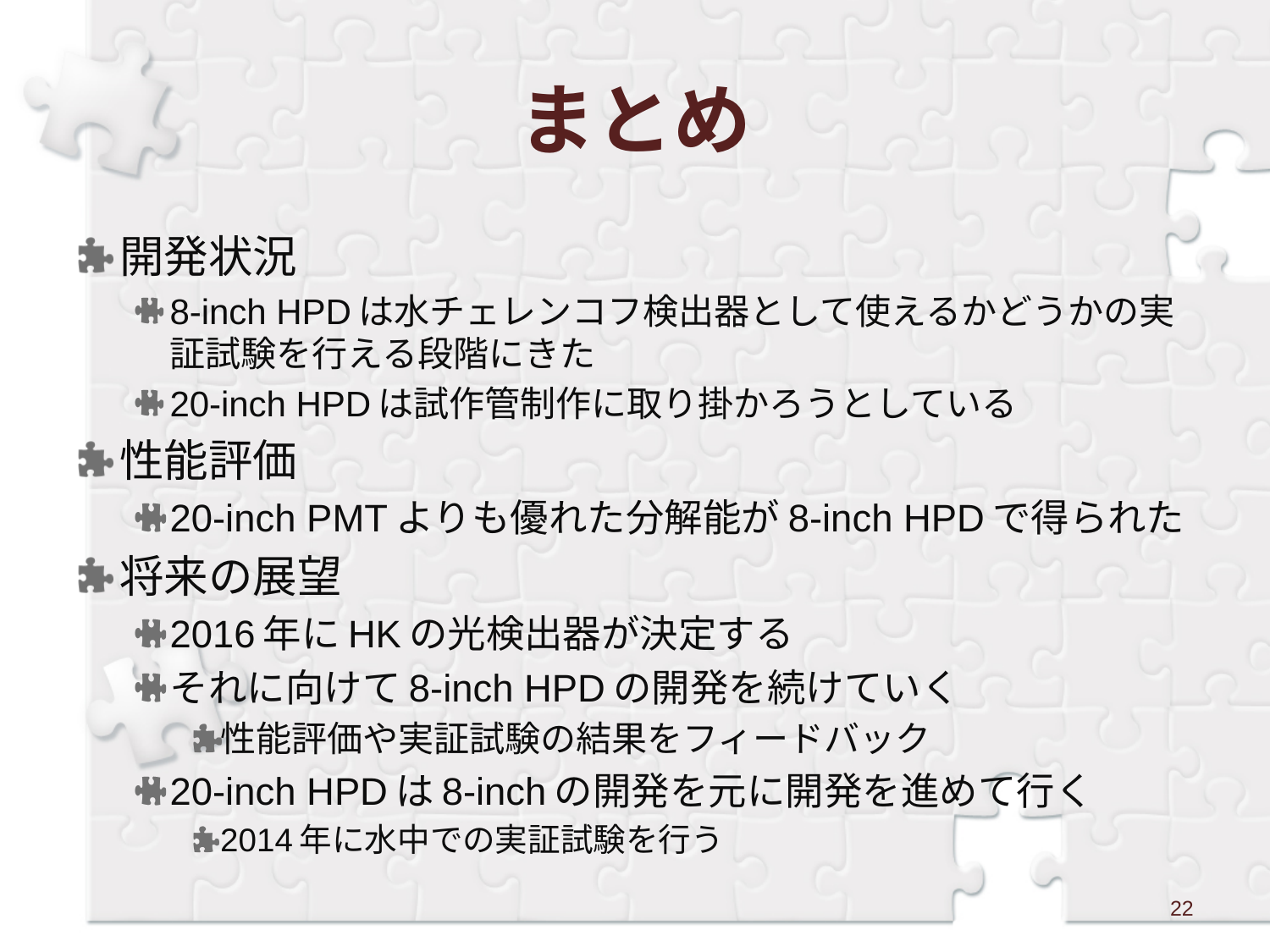

# まとめ
開発状況
8-inch HPDは水チェレンコフ検出器として使えるかどうかの実証試験を行える段階にきた
20-inch HPDは試作管制作に取り掛かろうとしている
性能評価
20-inch PMTよりも優れた分解能が8-inch HPDで得られた
将来の展望
2016年にHKの光検出器が決定する
それに向けて8-inch HPDの開発を続けていく
性能評価や実証試験の結果をフィードバック
20-inch HPDは8-inchの開発を元に開発を進めて行く
2014年に水中での実証試験を行う
22